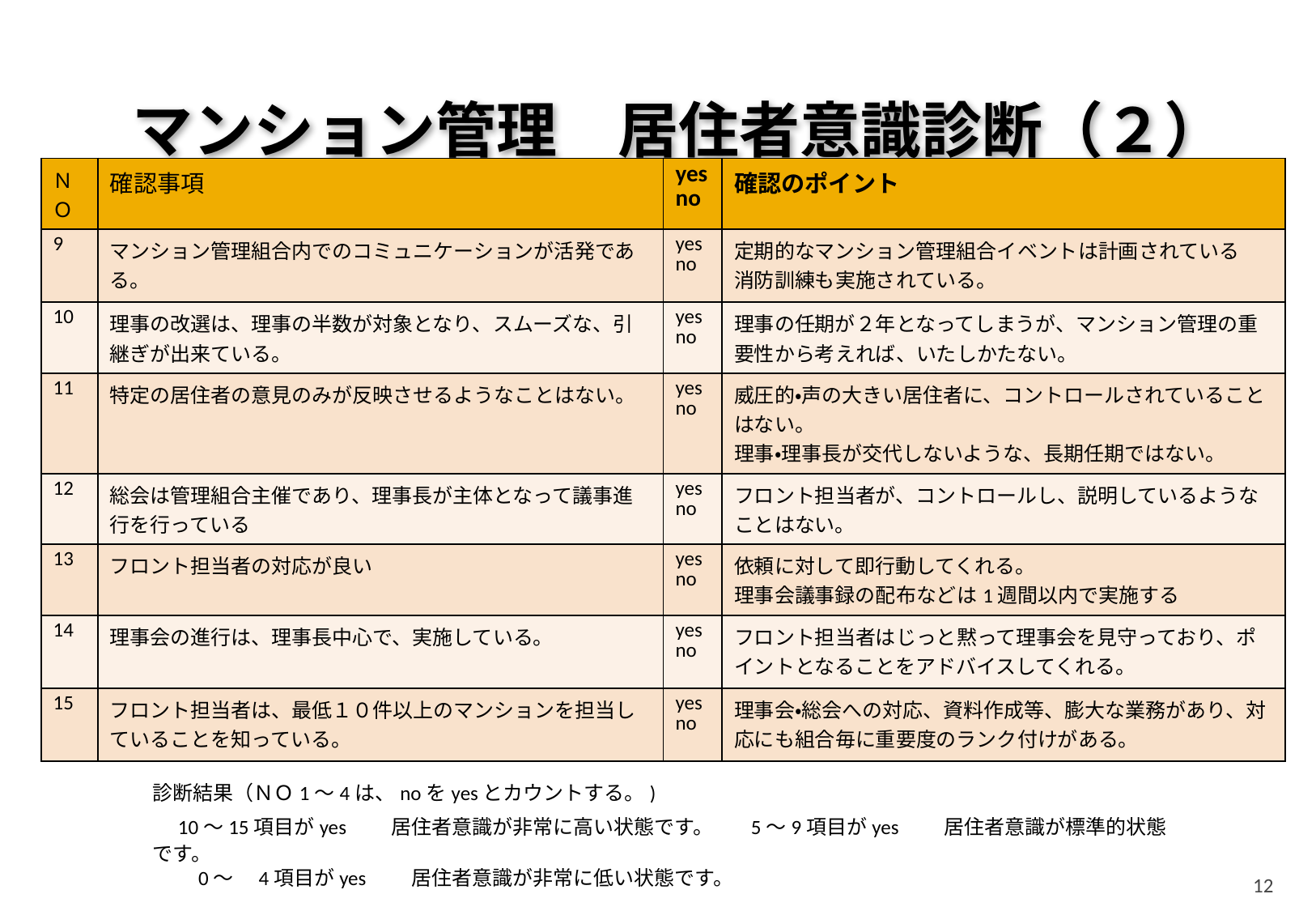

マンション管理　居住者意識診断（２）
| ＮＯ | 確認事項 | yesno | 確認のポイント |
| --- | --- | --- | --- |
| 9 | マンション管理組合内でのコミュニケーションが活発である。 | yesno | 定期的なマンション管理組合イベントは計画されている 消防訓練も実施されている。 |
| 10 | 理事の改選は、理事の半数が対象となり、スムーズな、引継ぎが出来ている。 | yesno | 理事の任期が２年となってしまうが、マンション管理の重要性から考えれば、いたしかたない。 |
| 11 | 特定の居住者の意見のみが反映させるようなことはない。 | yesno | 威圧的・声の大きい居住者に、コントロールされていることはない。 理事・理事長が交代しないような、長期任期ではない。 |
| 12 | 総会は管理組合主催であり、理事長が主体となって議事進行を行っている | yesno | フロント担当者が、コントロールし、説明しているようなことはない。 |
| 13 | フロント担当者の対応が良い | yesno | 依頼に対して即行動してくれる。 理事会議事録の配布などは1週間以内で実施する |
| 14 | 理事会の進行は、理事長中心で、実施している。 | yesno | フロント担当者はじっと黙って理事会を見守っており、ポイントとなることをアドバイスしてくれる。 |
| 15 | フロント担当者は、最低１０件以上のマンションを担当していることを知っている。 | yesno | 理事会・総会への対応、資料作成等、膨大な業務があり、対応にも組合毎に重要度のランク付けがある。 |
診断結果（ＮＯ1～4は、noをyesとカウントする。)
　10～15項目がyes　　居住者意識が非常に高い状態です。　5～9項目がyes　　居住者意識が標準的状態です。
　　0～　4項目がyes　　居住者意識が非常に低い状態です。

12